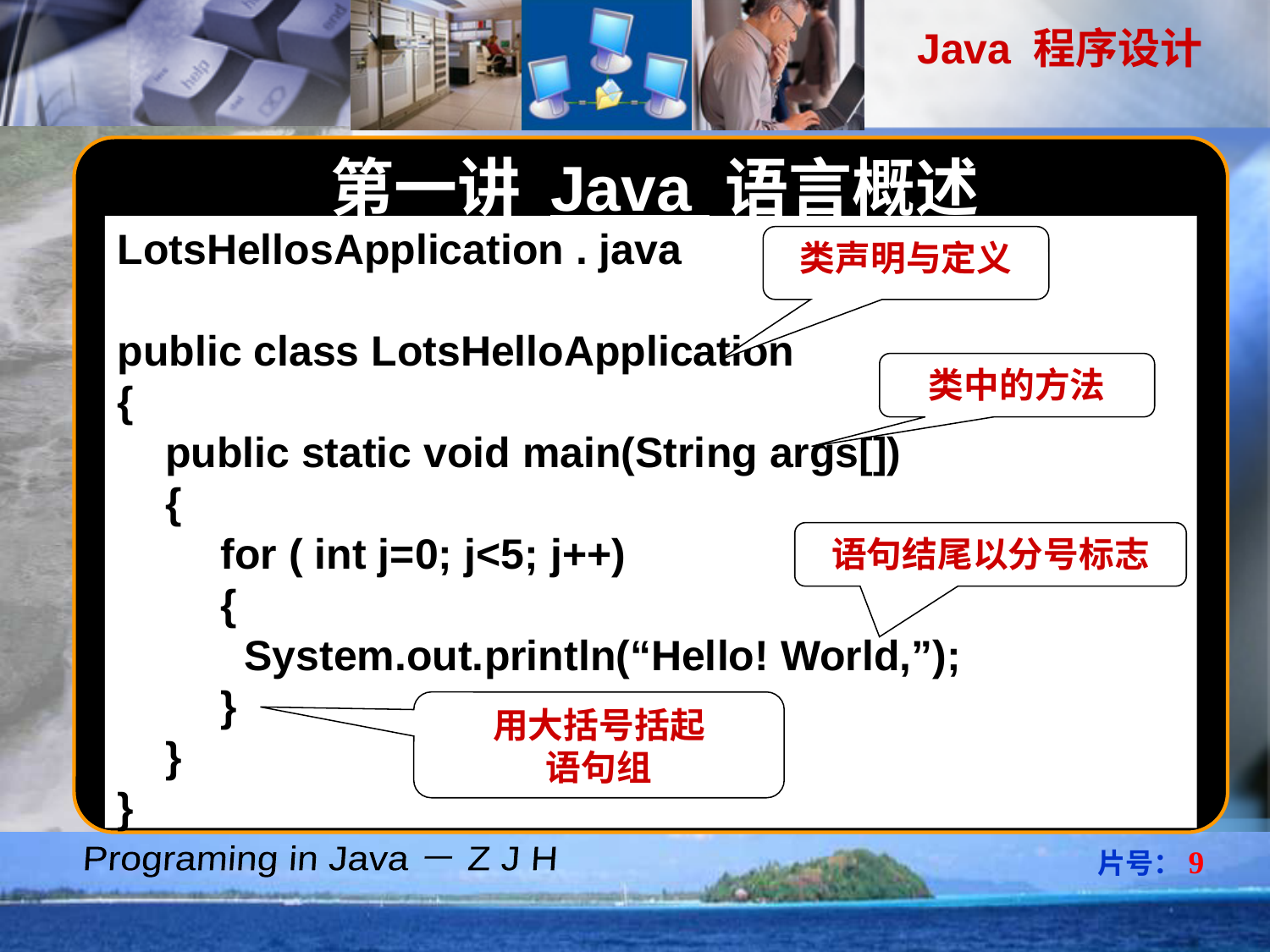

第一讲 Java 语言概述
LotsHellosApplication . java

public class LotsHelloApplication
{
	public static void main(String args[])
	{
	for ( int j=0; j<5; j++)
	{
System.out.println(“Hello! World,”);
	}
	}
}
类声明与定义
类中的方法
语句结尾以分号标志
用大括号括起
语句组
Java 程序结构
JDK实用程序：
javac  Java编译器，将Java源程序编译成字节码文件
Java  Java解释器，直接从类文件执行Java应用程序，即application
Appletviewer  小程序浏览器，执行html文件上的Java小程序，即Applet
一个简单的Java源程序
片号：9